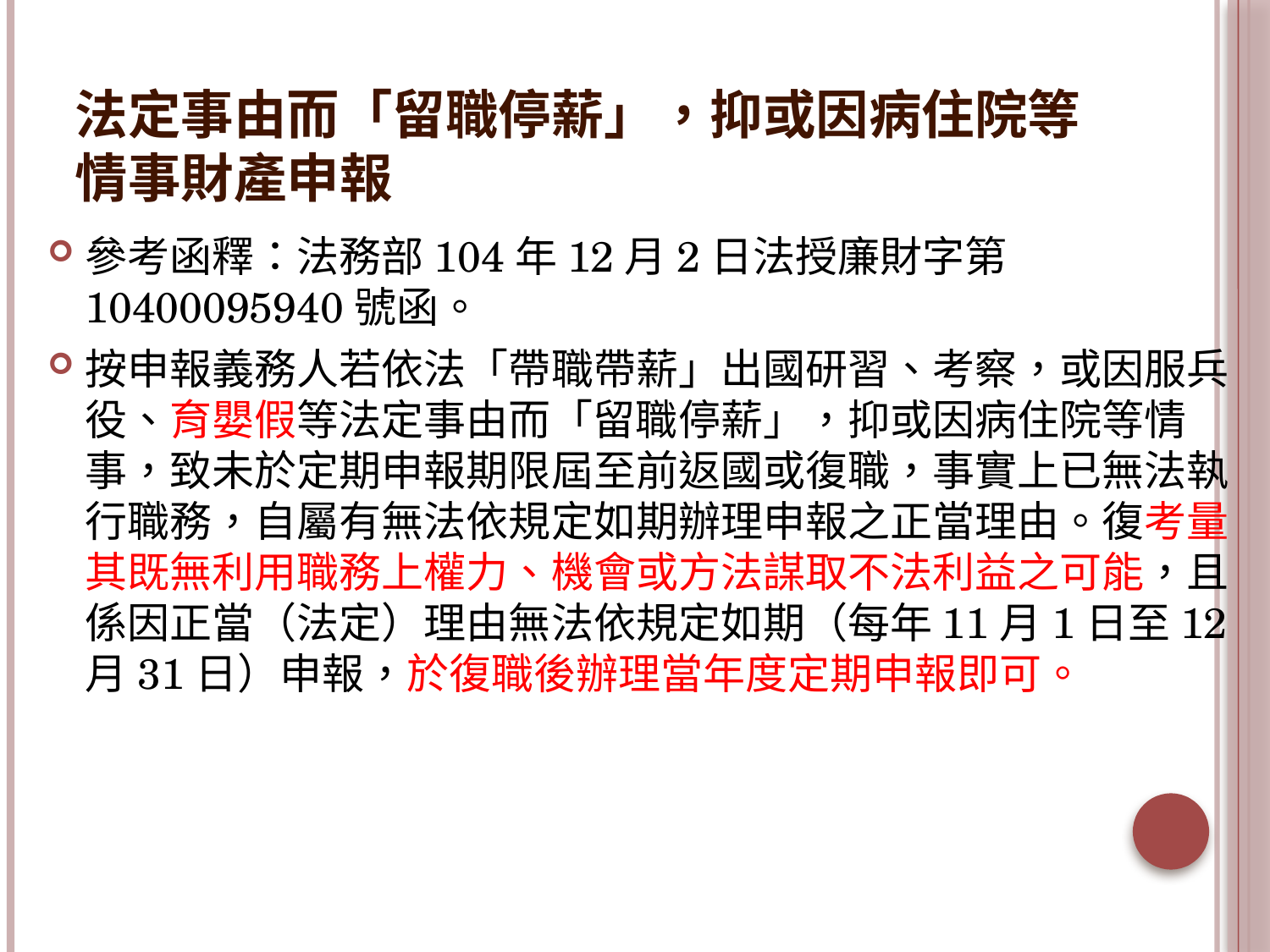

# 法定事由而「留職停薪」，抑或因病住院等情事財產申報
參考函釋：法務部104年12月2日法授廉財字第10400095940號函。
按申報義務人若依法「帶職帶薪」出國研習、考察，或因服兵役、育嬰假等法定事由而「留職停薪」，抑或因病住院等情事，致未於定期申報期限屆至前返國或復職，事實上已無法執行職務，自屬有無法依規定如期辦理申報之正當理由。復考量其既無利用職務上權力、機會或方法謀取不法利益之可能，且係因正當（法定）理由無法依規定如期（每年11月1日至12月31日）申報，於復職後辦理當年度定期申報即可。